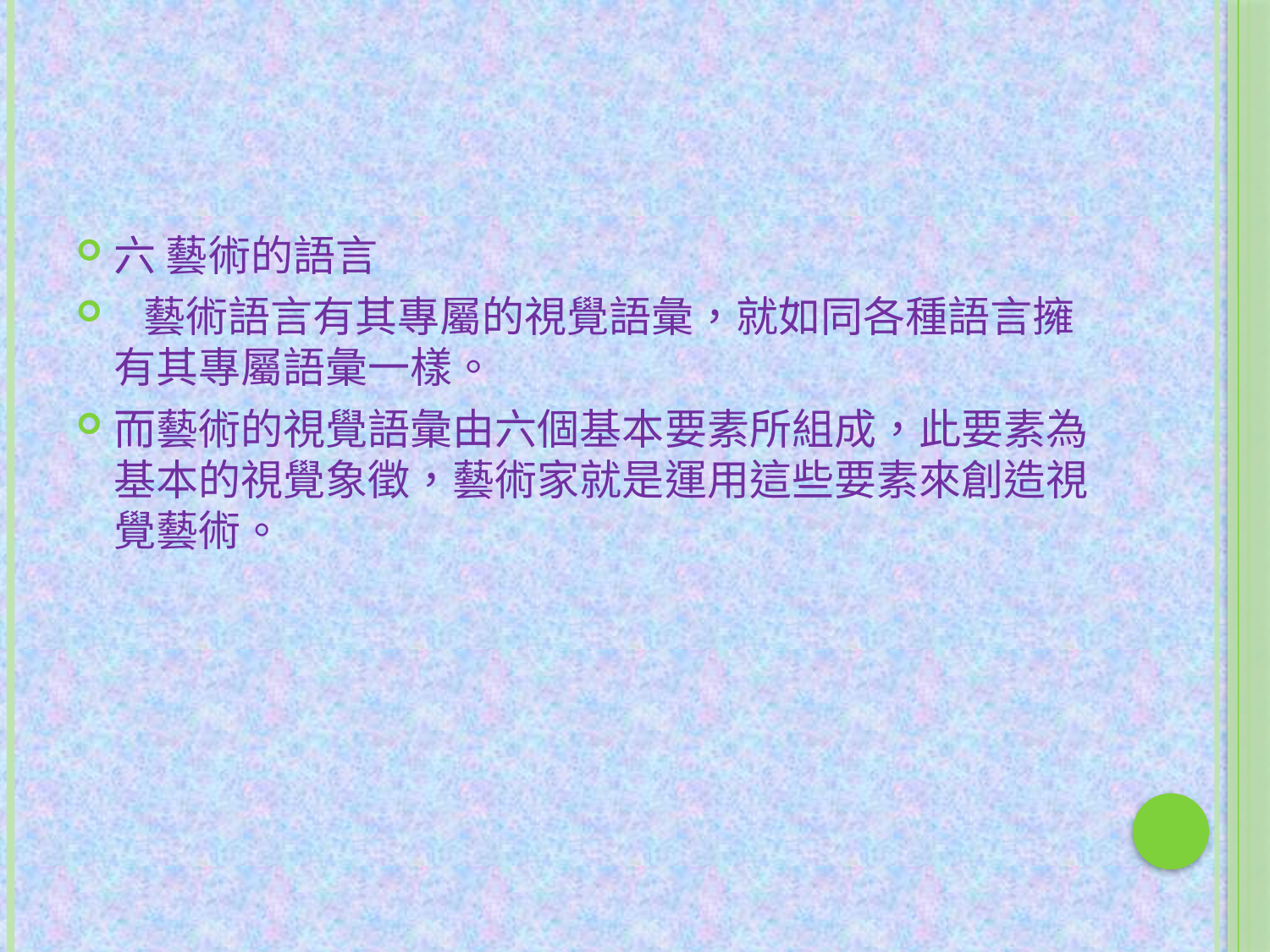

#
六 藝術的語言
  藝術語言有其專屬的視覺語彙，就如同各種語言擁有其專屬語彙一樣。
而藝術的視覺語彙由六個基本要素所組成，此要素為基本的視覺象徵，藝術家就是運用這些要素來創造視覺藝術。